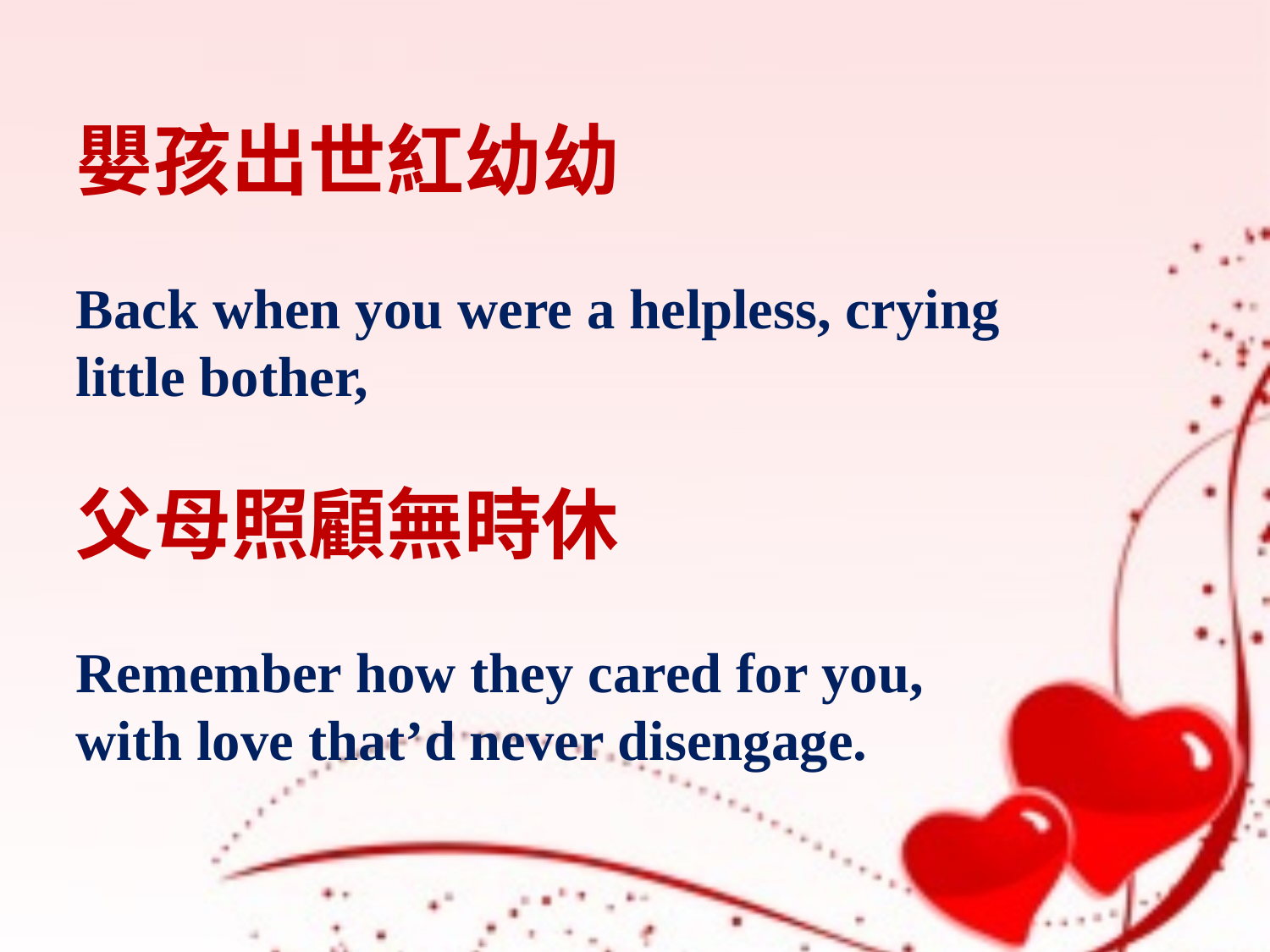

嬰孩出世紅幼幼

Back when you were a helpless, crying little bother,

父母照顧無時休

Remember how they cared for you, with love that’d never disengage.